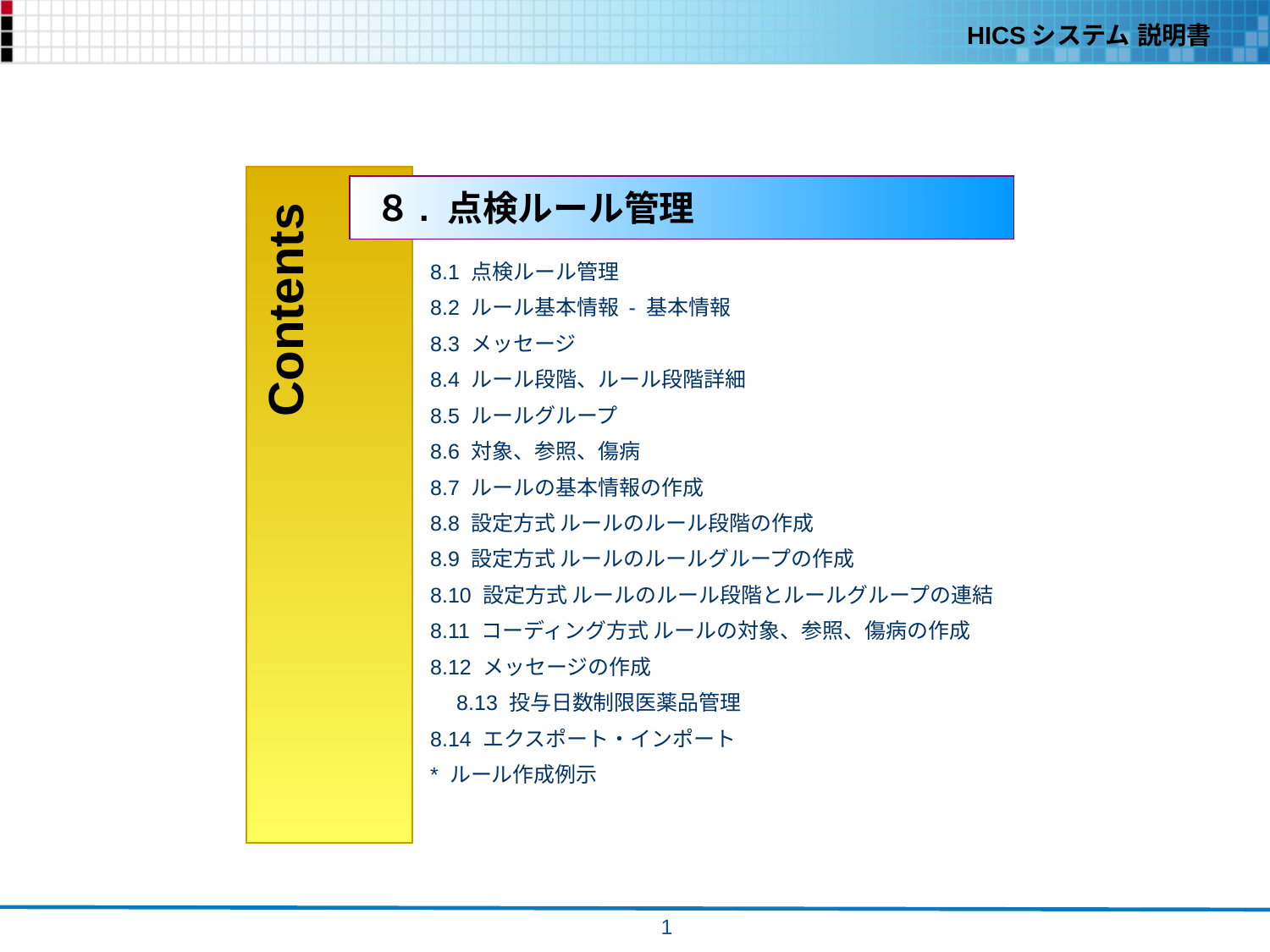

８. 点検ルール管理
Contents
      8.1 点検ルール管理
      8.2 ルール基本情報 - 基本情報
      8.3 メッセージ
      8.4 ルール段階、ルール段階詳細
      8.5 ルールグループ
      8.6 対象、参照、傷病
      8.7 ルールの基本情報の作成
      8.8 設定方式 ルールのルール段階の作成
      8.9 設定方式 ルールのルールグループの作成
      8.10 設定方式 ルールのルール段階とルールグループの連結
      8.11 コーディング方式 ルールの対象、参照、傷病の作成
      8.12 メッセージの作成
 　　 8.13 投与日数制限医薬品管理
      8.14 エクスポート・インポート
      * ルール作成例示

1